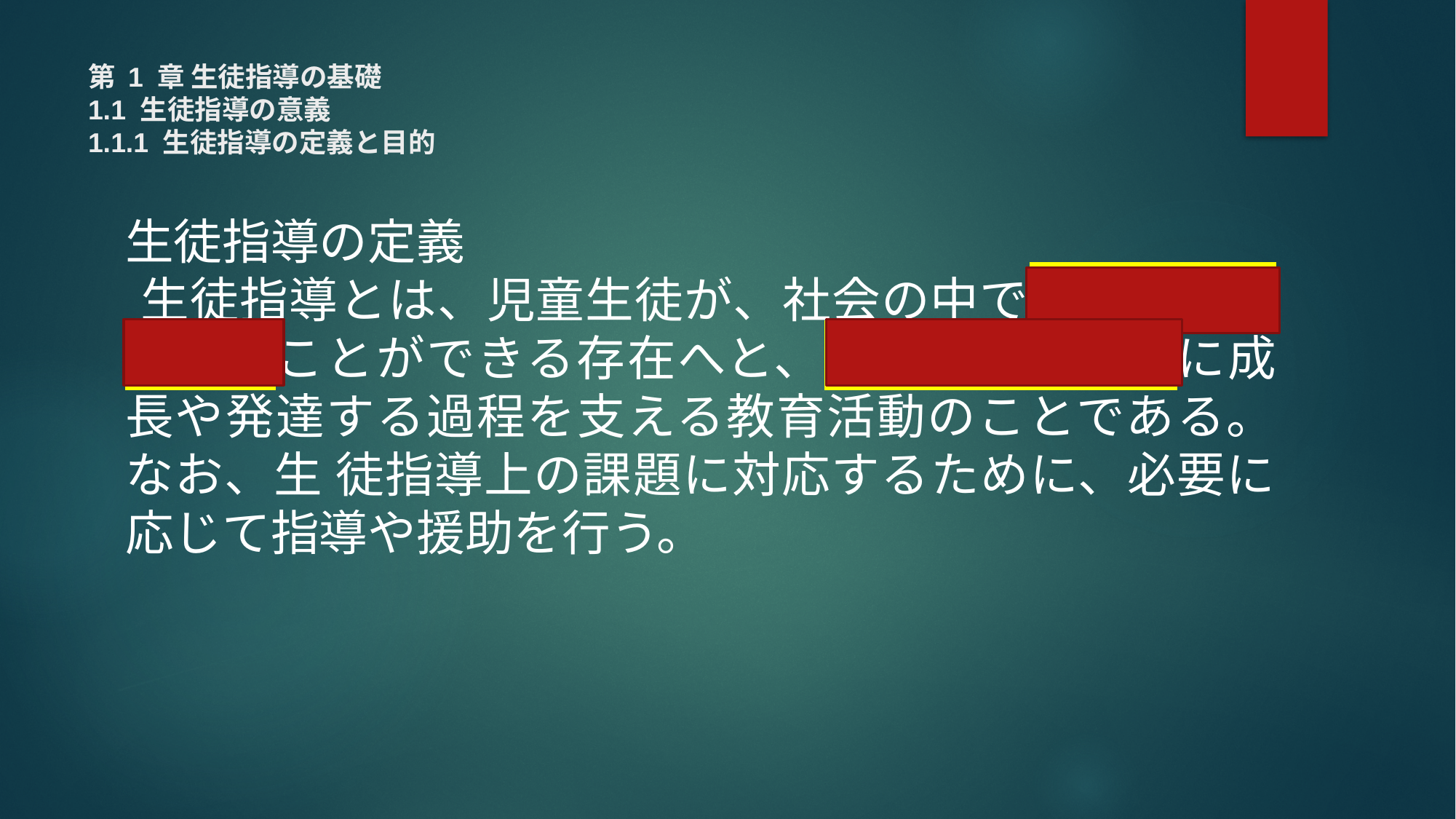

# 第 1 章 生徒指導の基礎 1.1 生徒指導の意義 1.1.1 生徒指導の定義と目的

生徒指導の定義
生徒指導とは、児童生徒が、社会の中で自分らしく生きることができる存在へと、自発的・主体的に成長や発達する過程を支える教育活動のことである。なお、生 徒指導上の課題に対応するために、必要に応じて指導や援助を行う。